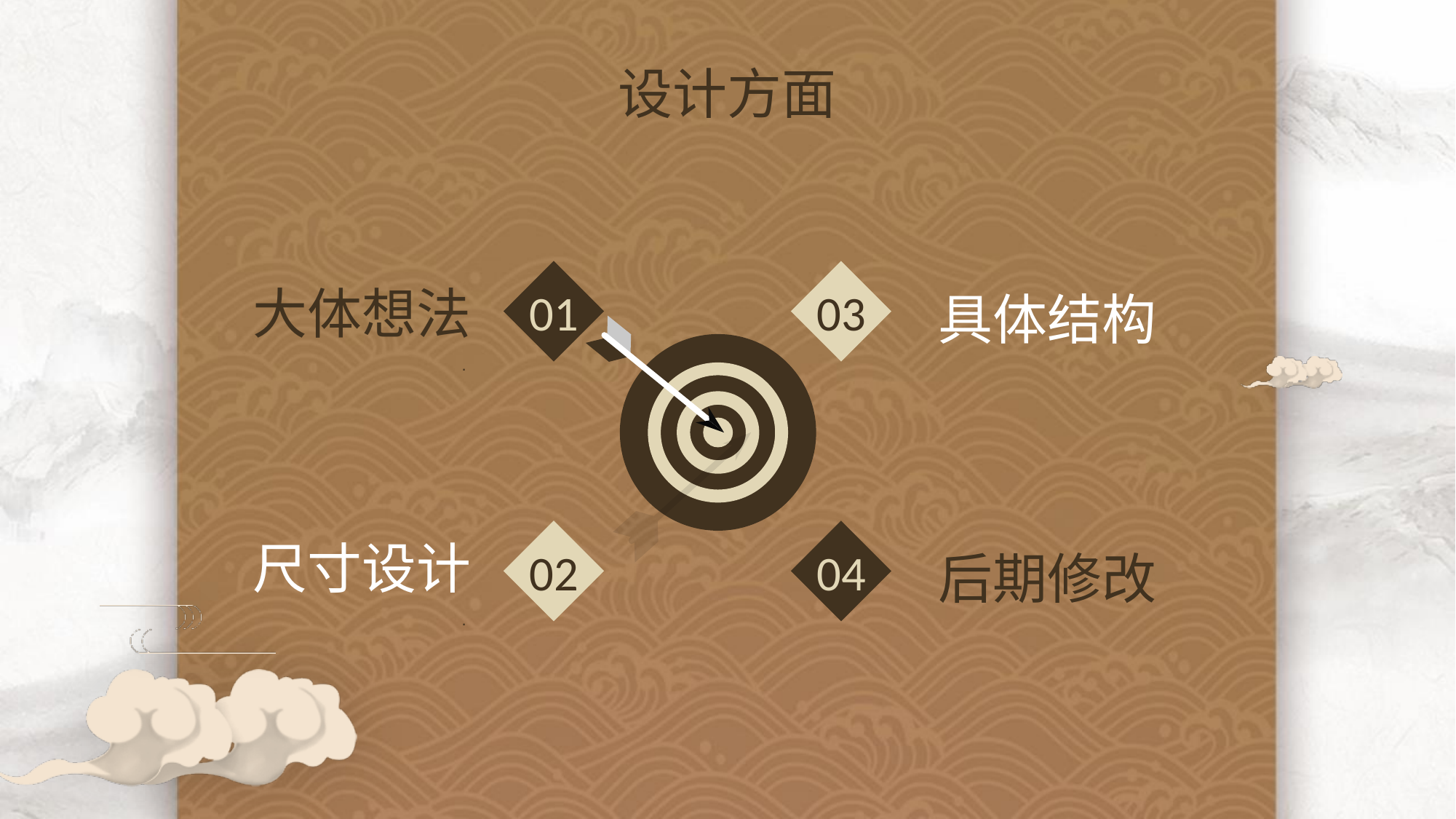

设计方面
01
03
大体想法
.
具体结构

02
04
尺寸设计
.
后期修改